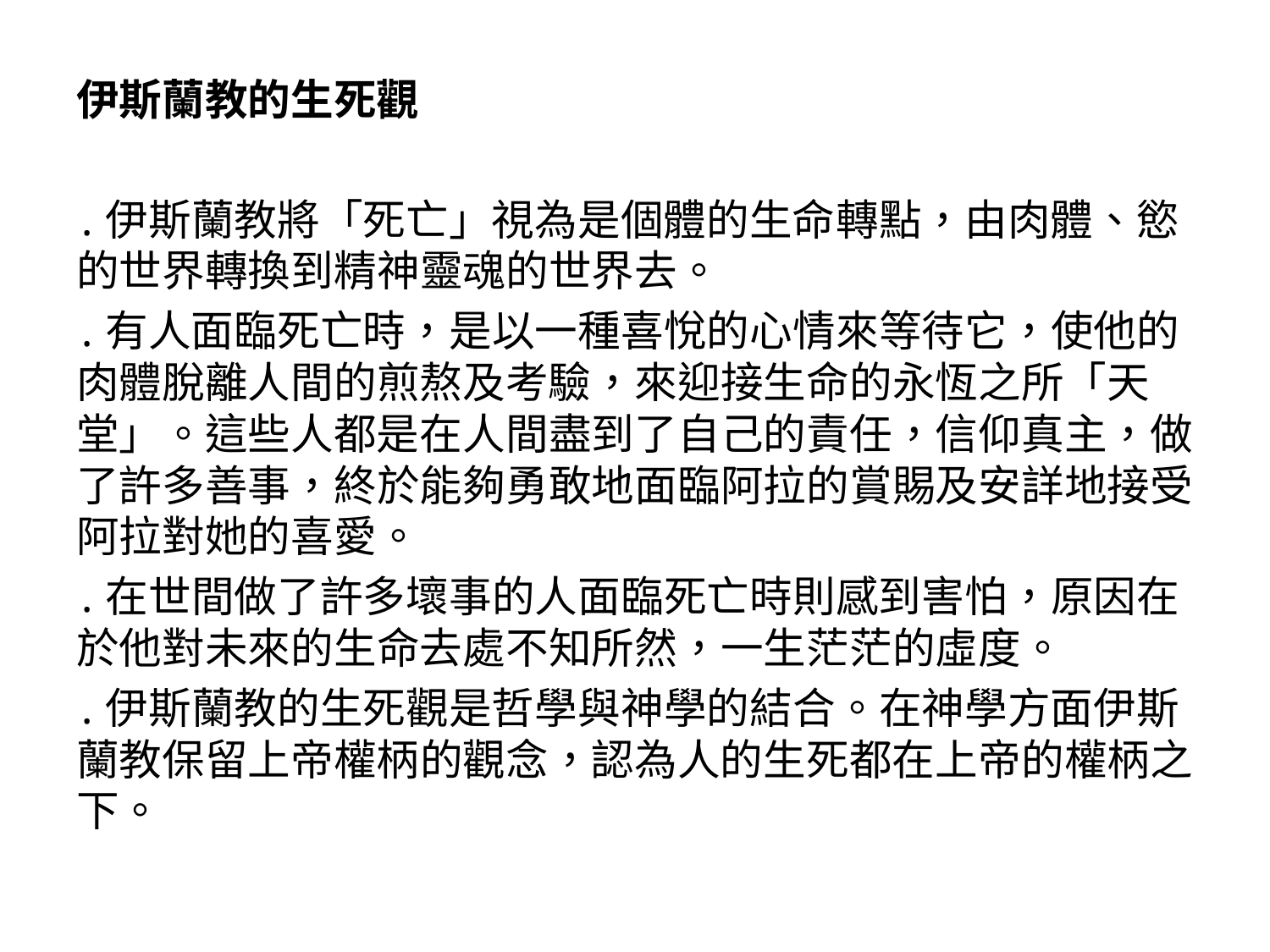

伊斯蘭教的生死觀

․伊斯蘭教將「死亡」視為是個體的生命轉點，由肉體、慾的世界轉換到精神靈魂的世界去。
․有人面臨死亡時，是以一種喜悅的心情來等待它，使他的肉體脫離人間的煎熬及考驗，來迎接生命的永恆之所「天堂」。這些人都是在人間盡到了自己的責任，信仰真主，做了許多善事，終於能夠勇敢地面臨阿拉的賞賜及安詳地接受阿拉對她的喜愛。
․在世間做了許多壞事的人面臨死亡時則感到害怕，原因在於他對未來的生命去處不知所然，一生茫茫的虛度。
․伊斯蘭教的生死觀是哲學與神學的結合。在神學方面伊斯蘭教保留上帝權柄的觀念，認為人的生死都在上帝的權柄之下。